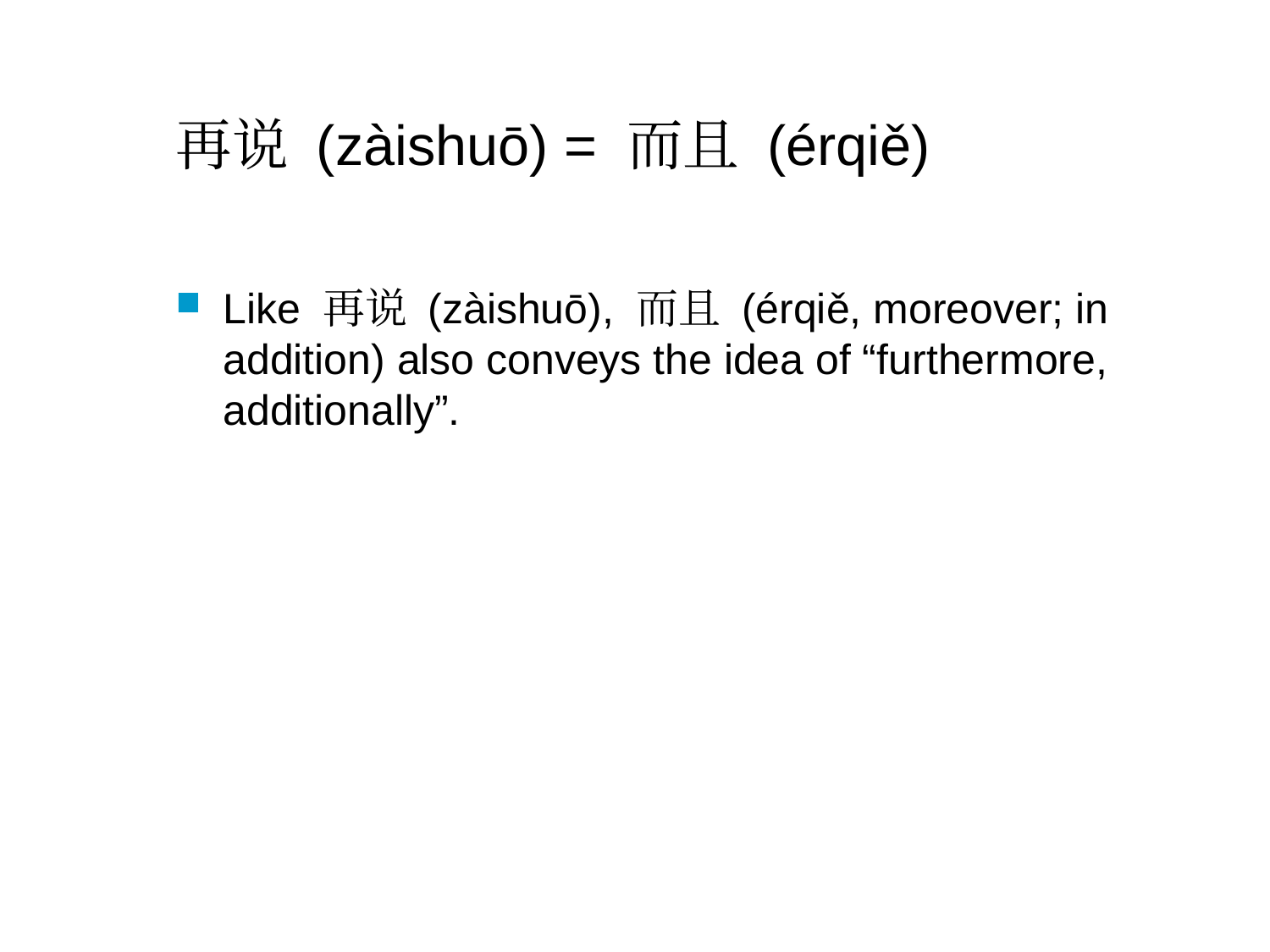

# 再说 (zàishuō) = 而且 (érqiě)
Like 再说 (zàishuō), 而且 (érqiě, moreover; in addition) also conveys the idea of “furthermore, additionally”.